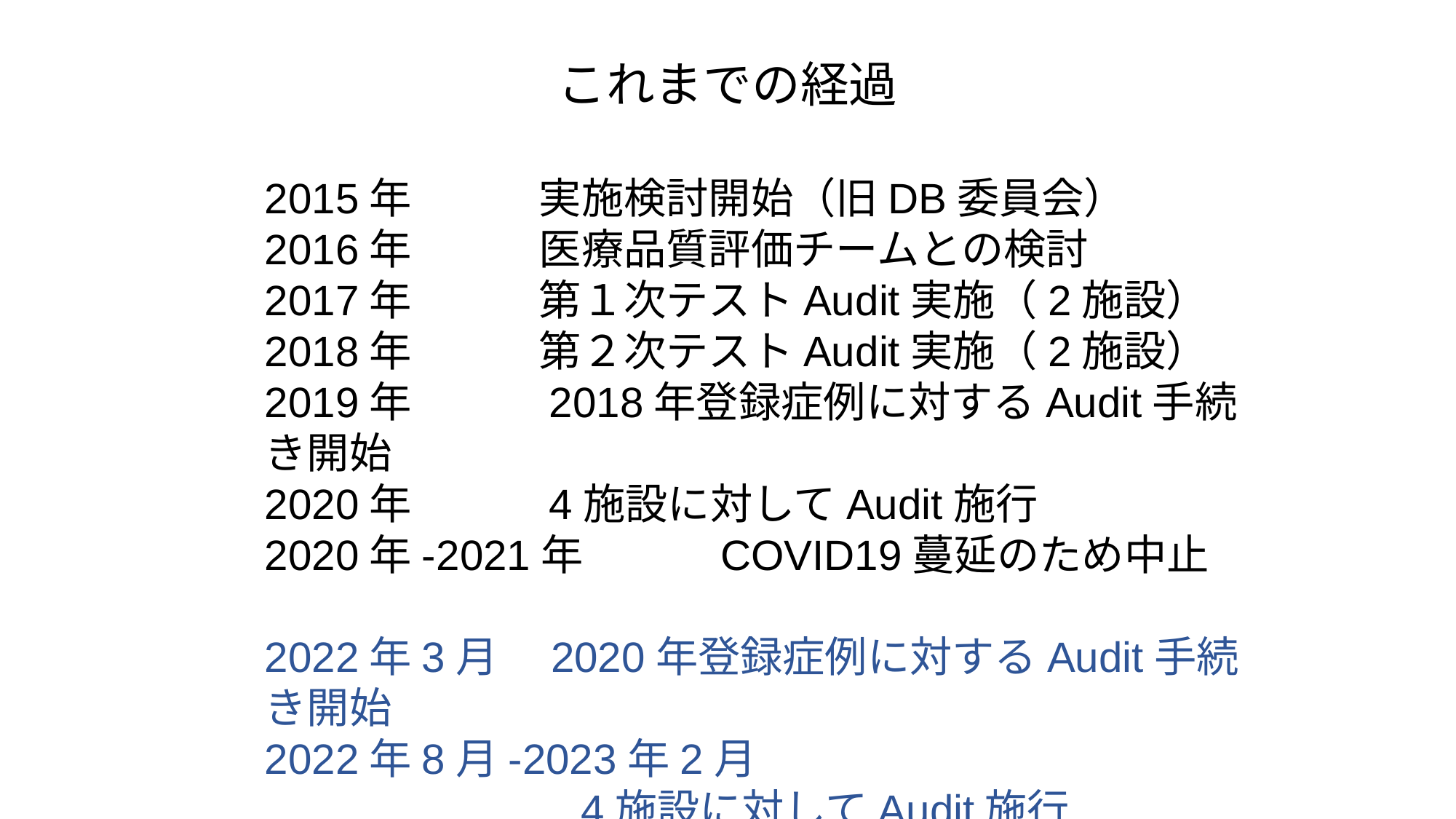

これまでの経過
2015年　　　実施検討開始（旧DB委員会）
2016年　　　医療品質評価チームとの検討
2017年　　　第１次テストAudit実施（2施設）
2018年　　　第２次テストAudit実施（2施設）
2019年　　　2018年登録症例に対するAudit手続き開始
2020年　　　4施設に対してAudit施行
2020年-2021年　　　COVID19蔓延のため中止

2022年3月　2020年登録症例に対するAudit手続き開始
2022年8月-2023年2月
　　　　　　　 4施設に対してAudit施行